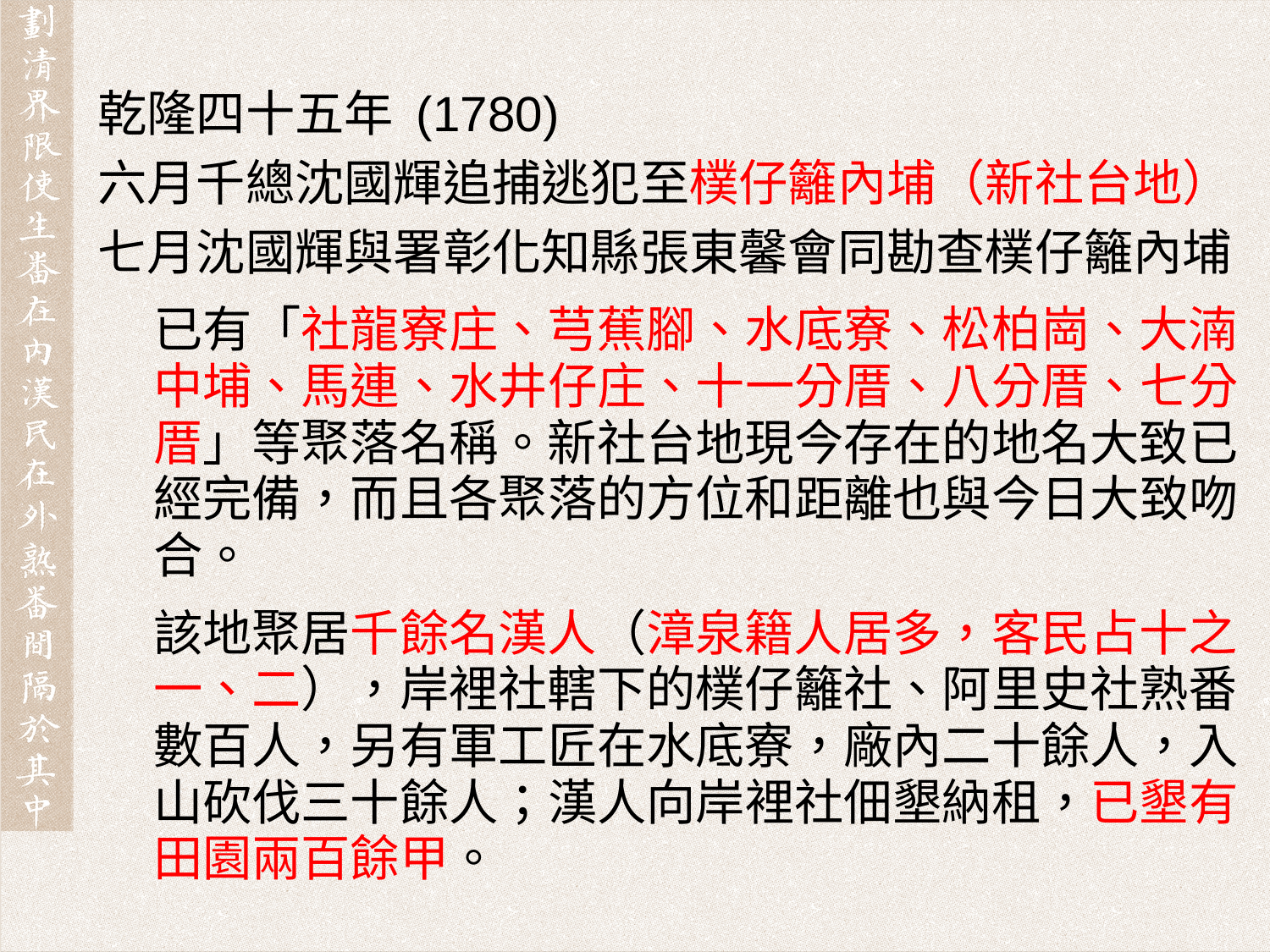

乾隆四十五年 (1780)
六月千總沈國輝追捕逃犯至樸仔籬內埔（新社台地）
七月沈國輝與署彰化知縣張東馨會同勘查樸仔籬內埔
已有「社龍寮庄、芎蕉腳、水底寮、松柏崗、大湳中埔、馬連、水井仔庄、十一分厝、八分厝、七分厝」等聚落名稱。新社台地現今存在的地名大致已經完備，而且各聚落的方位和距離也與今日大致吻合。
該地聚居千餘名漢人（漳泉籍人居多，客民占十之一、二），岸裡社轄下的樸仔籬社、阿里史社熟番數百人，另有軍工匠在水底寮，廠內二十餘人，入山砍伐三十餘人；漢人向岸裡社佃墾納租，已墾有田園兩百餘甲。